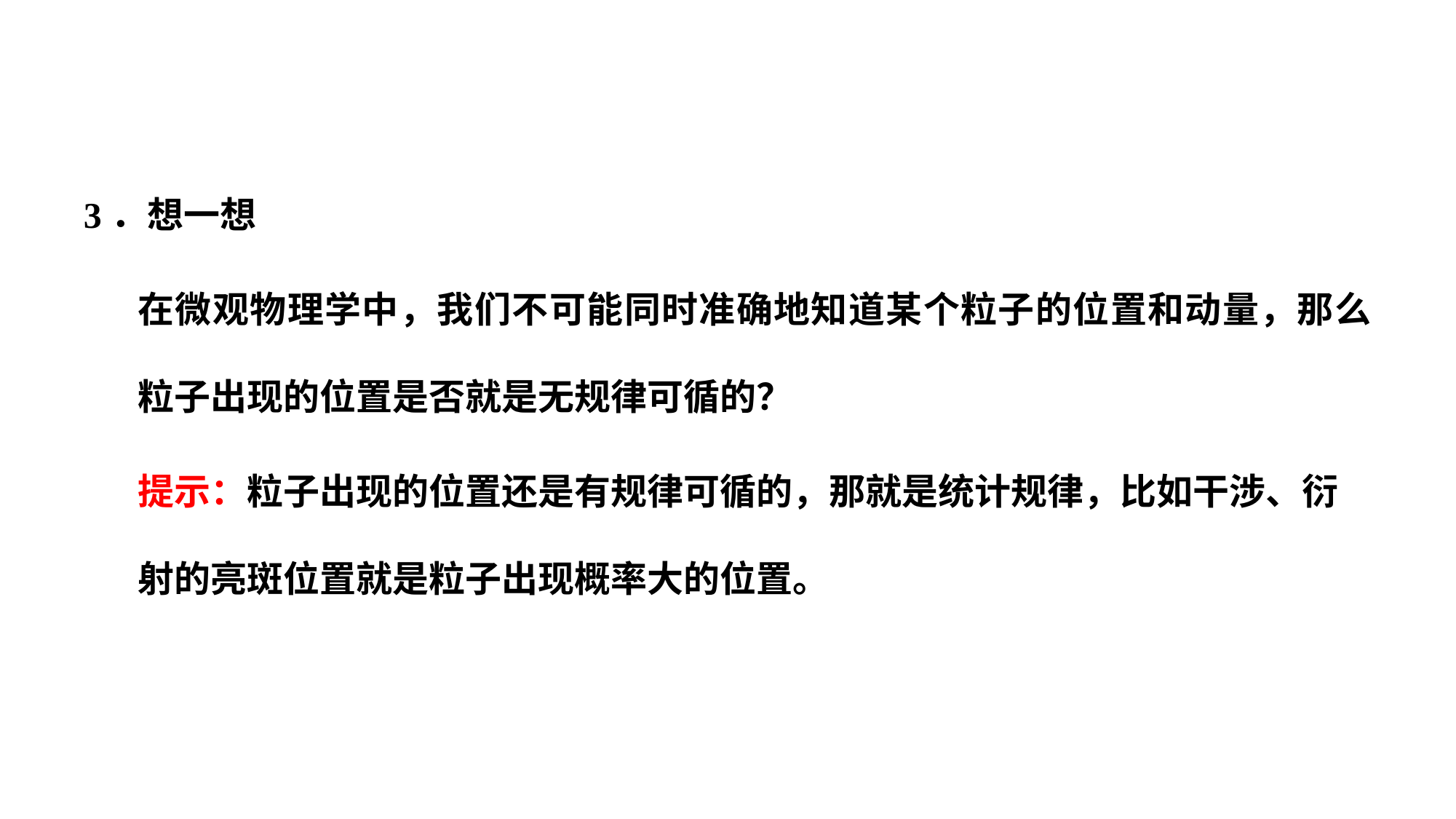

3．想一想
在微观物理学中，我们不可能同时准确地知道某个粒子的位置和动量，那么粒子出现的位置是否就是无规律可循的？
提示：粒子出现的位置还是有规律可循的，那就是统计规律，比如干涉、衍射的亮斑位置就是粒子出现概率大的位置。